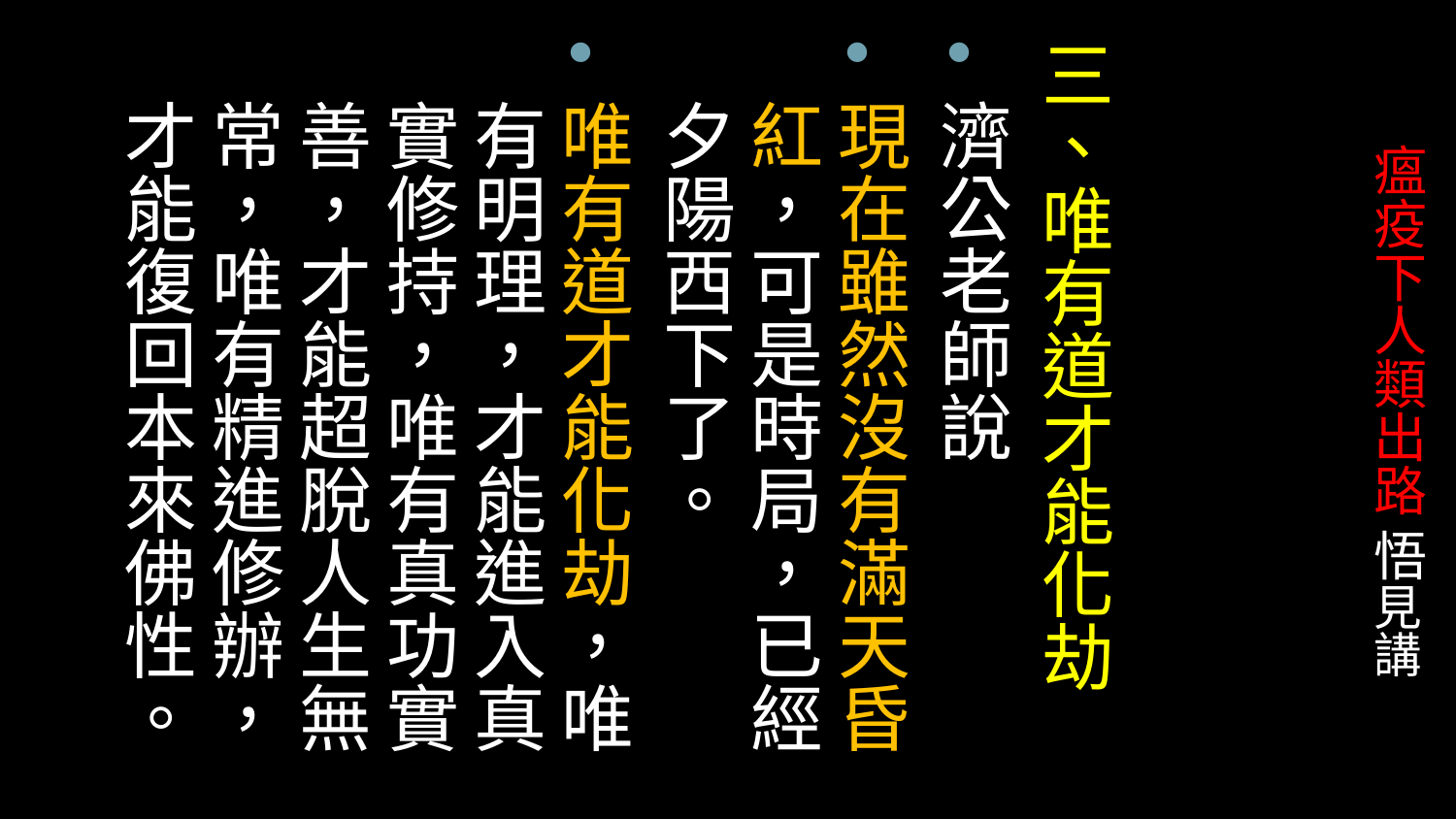

三、唯有道才能化劫
濟公老師說
現在雖然沒有滿天昏紅，可是時局，已經夕陽西下了。
唯有道才能化劫，唯有明理，才能進入真實修持，唯有真功實善，才能超脫人生無常，唯有精進修辦，才能復回本來佛性。

# 瘟疫下人類出路 悟見講